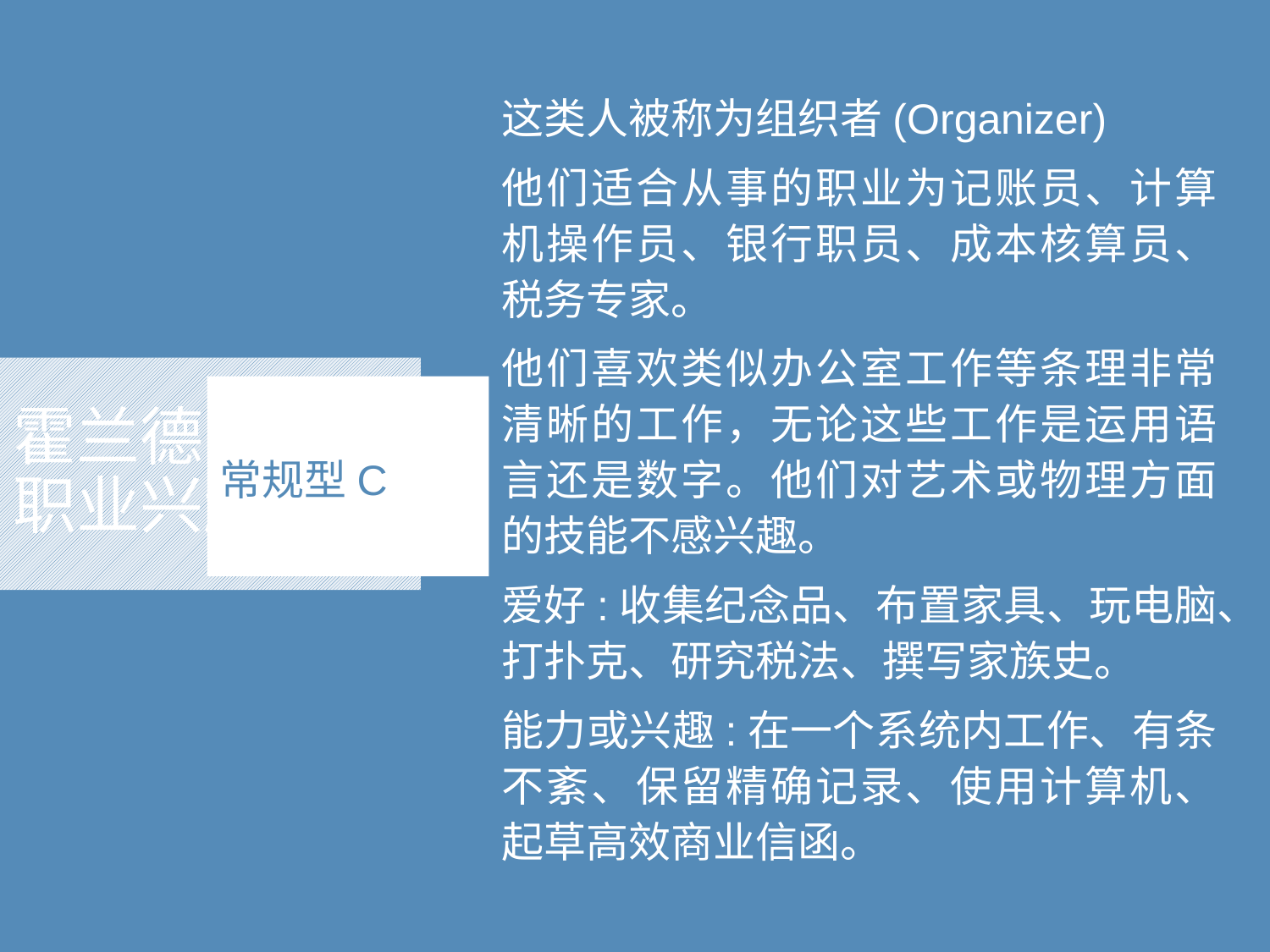

这类人被称为组织者(Organizer)
他们适合从事的职业为记账员、计算机操作员、银行职员、成本核算员、税务专家。
他们喜欢类似办公室工作等条理非常清晰的工作，无论这些工作是运用语言还是数字。他们对艺术或物理方面的技能不感兴趣。
爱好:收集纪念品、布置家具、玩电脑、打扑克、研究税法、撰写家族史。
能力或兴趣:在一个系统内工作、有条不紊、保留精确记录、使用计算机、起草高效商业信函。
# 霍兰德 职业兴趣理论
常规型C